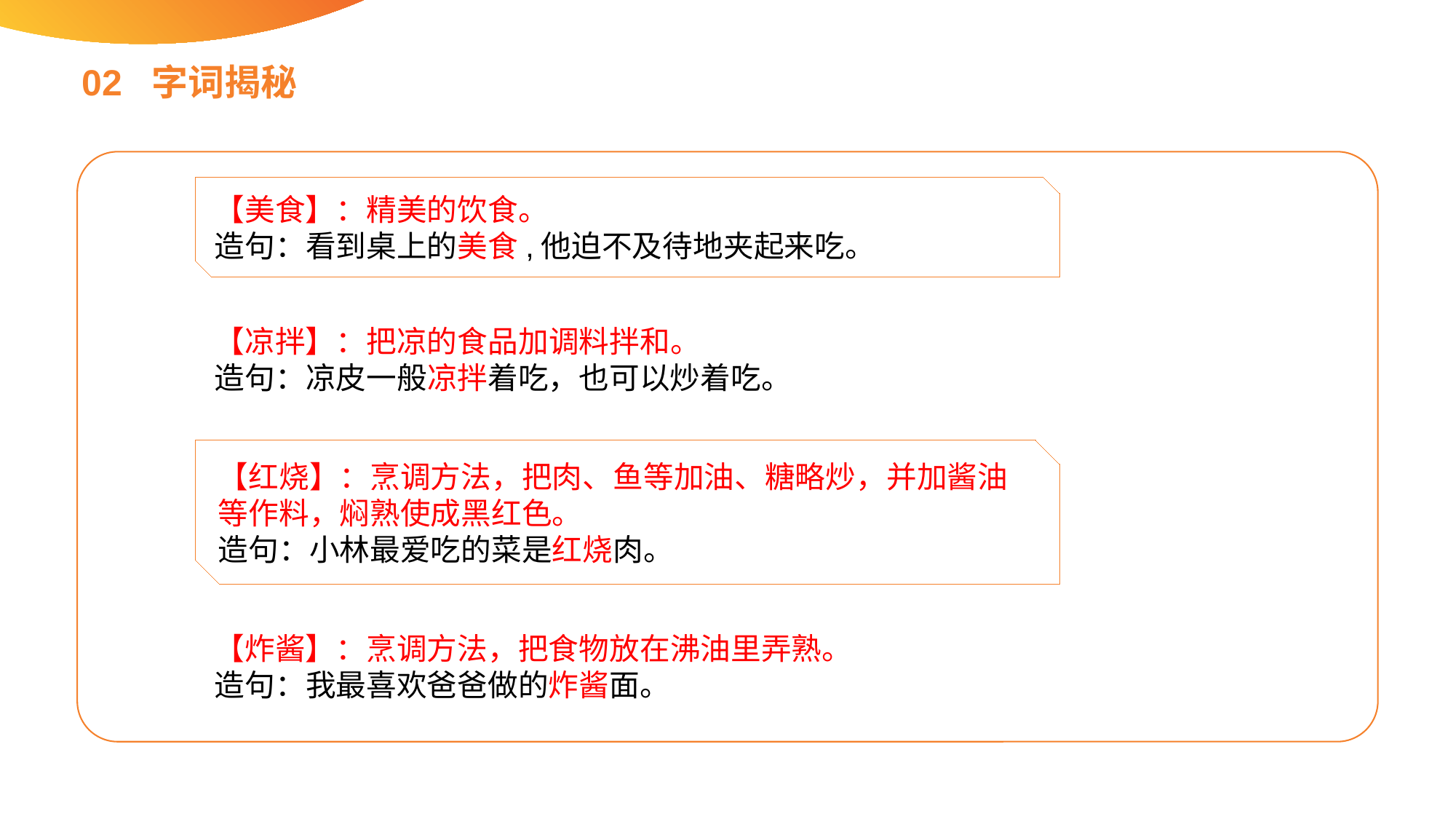

02  字词揭秘
【美食】：精美的饮食。
造句：看到桌上的美食,他迫不及待地夹起来吃。
【凉拌】：把凉的食品加调料拌和。
造句：凉皮一般凉拌着吃，也可以炒着吃。
【红烧】：烹调方法，把肉、鱼等加油、糖略炒，并加酱油等作料，焖熟使成黑红色。
造句：小林最爱吃的菜是红烧肉。
【炸酱】：烹调方法，把食物放在沸油里弄熟。
造句：我最喜欢爸爸做的炸酱面。